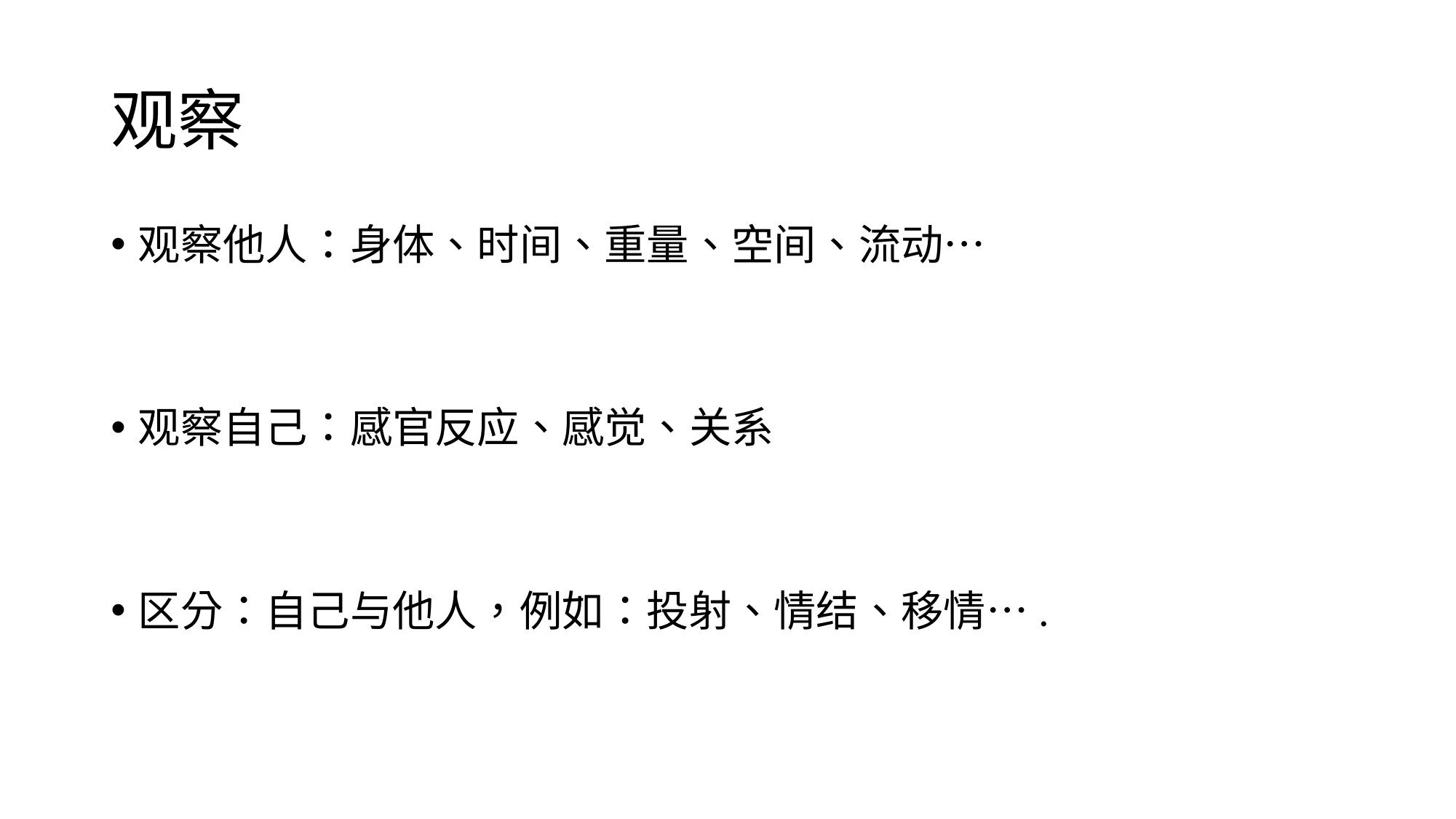

# 观察
观察他人：身体、时间、重量、空间、流动…

观察自己：感官反应、感觉、关系

区分：自己与他人，例如：投射、情结、移情….